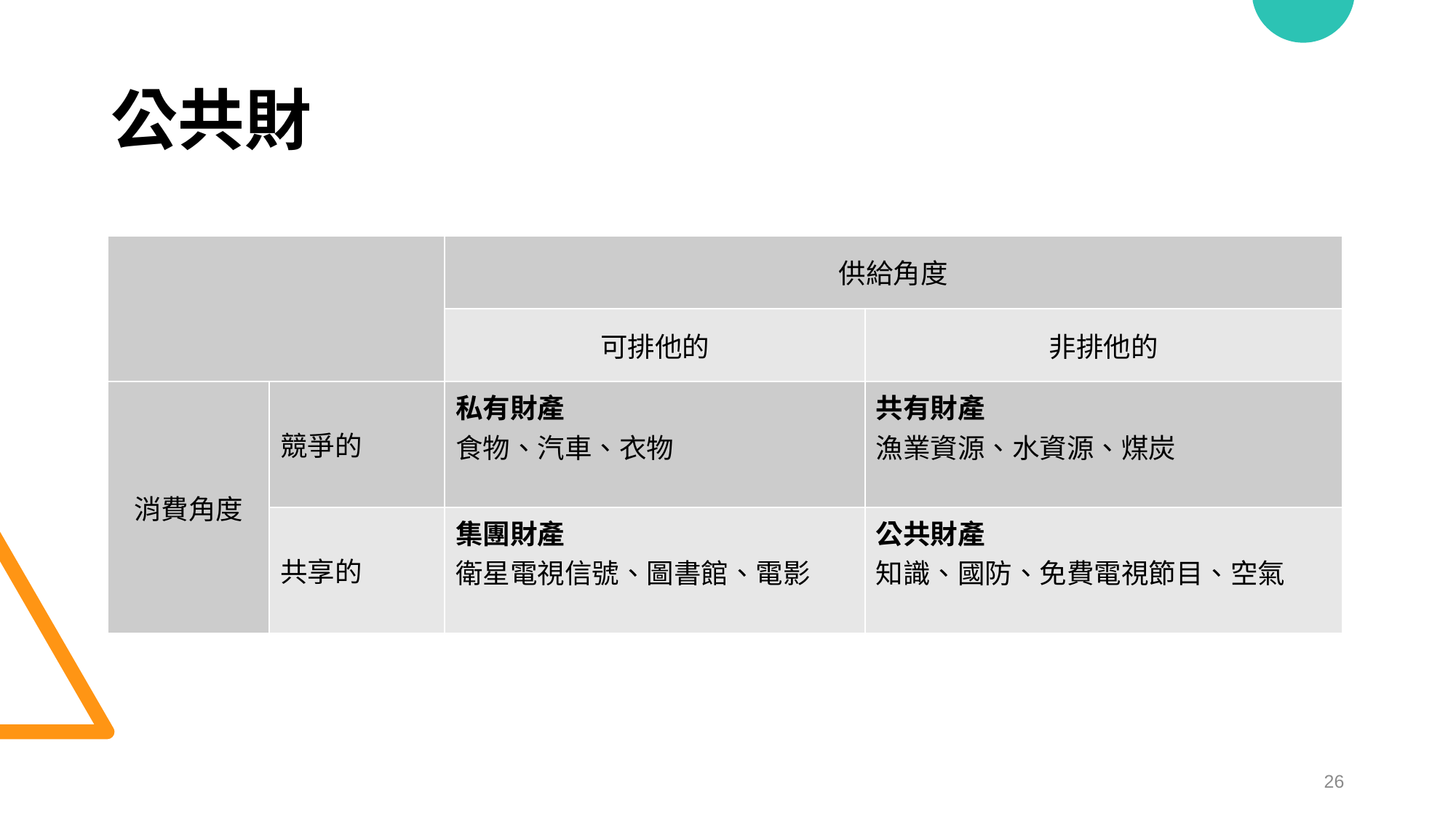

# 公共財
|  |  | 供給角度 |  |
| --- | --- | --- | --- |
|  |  | 可排他的 | 非排他的 |
| 消費角度 | 競爭的 | 私有財產 食物、汽車、衣物 | 共有財產 漁業資源、水資源、煤炭 |
|  | 共享的 | 集團財產 衛星電視信號、圖書館、電影 | 公共財產 知識、國防、免費電視節目、空氣 |

26